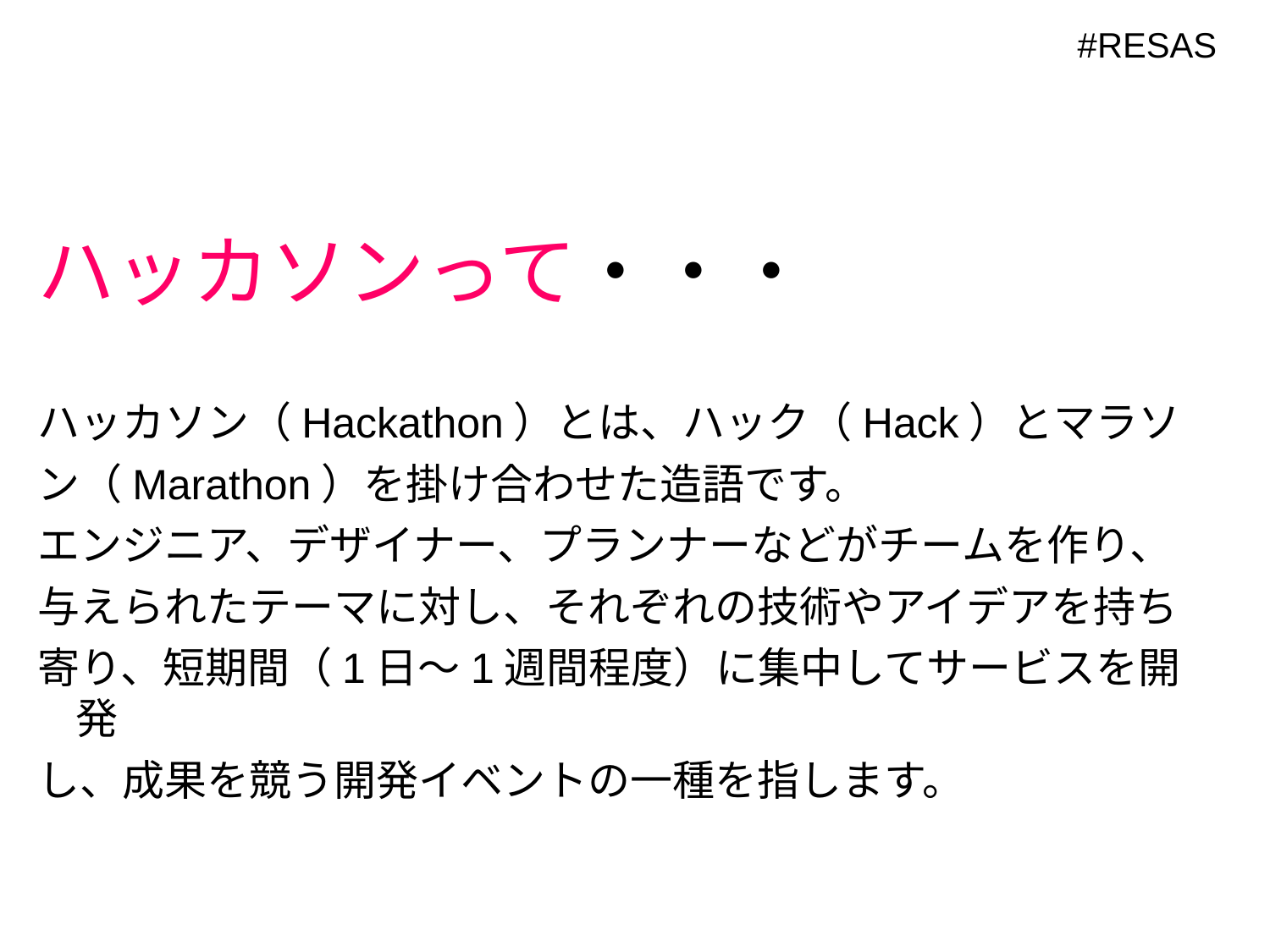

ハッカソンって・・・

ハッカソン（Hackathon）とは、ハック（Hack）とマラソ
ン（Marathon）を掛け合わせた造語です。
エンジニア、デザイナー、プランナーなどがチームを作り、
与えられたテーマに対し、それぞれの技術やアイデアを持ち
寄り、短期間（1日～1週間程度）に集中してサービスを開発
し、成果を競う開発イベントの一種を指します。